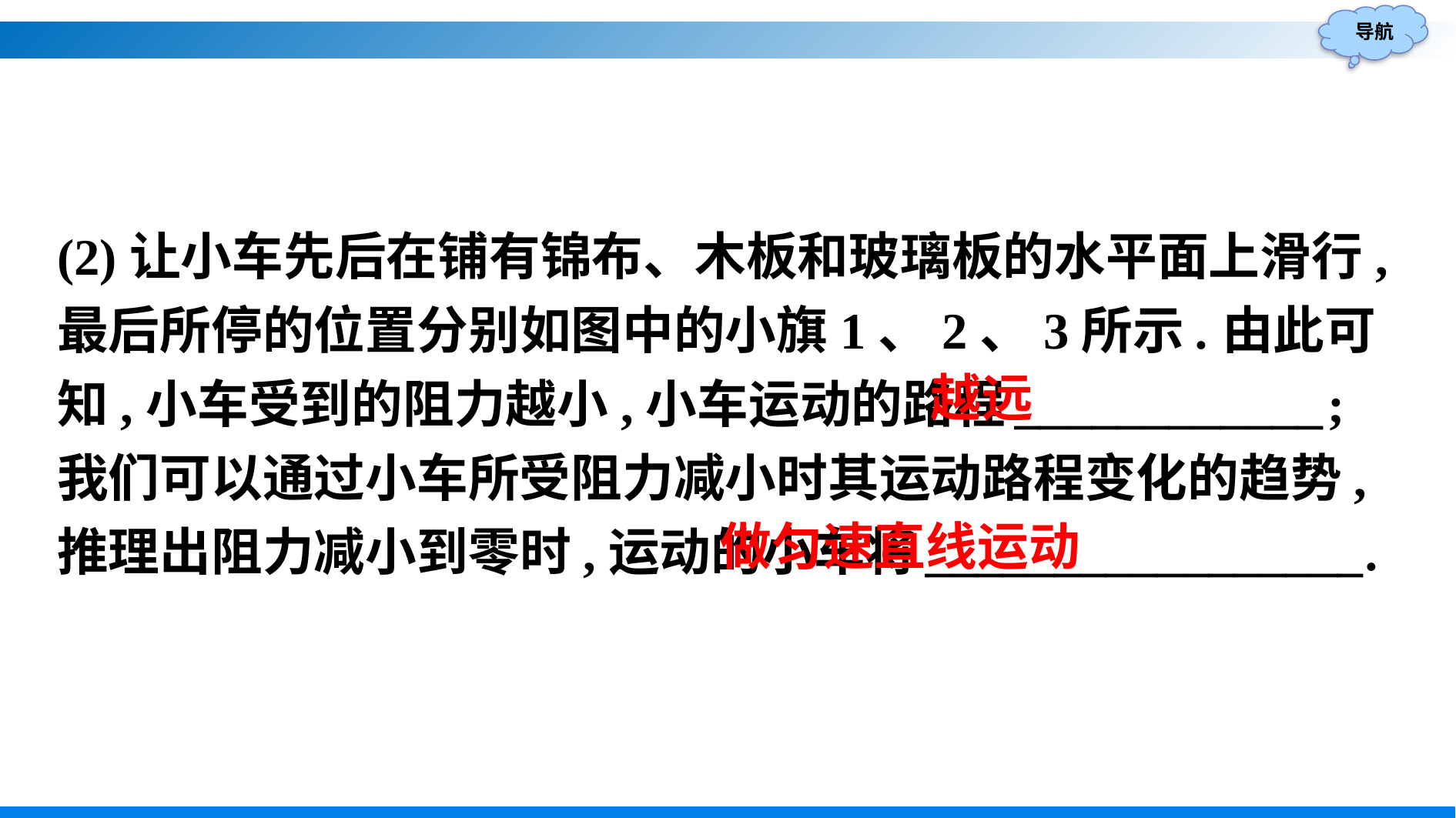

(2)让小车先后在铺有锦布、木板和玻璃板的水平面上滑行,最后所停的位置分别如图中的小旗1、2、3所示.由此可知,小车受到的阻力越小,小车运动的路程____________;我们可以通过小车所受阻力减小时其运动路程变化的趋势,推理出阻力减小到零时,运动的小车将_________________.
越远
做匀速直线运动